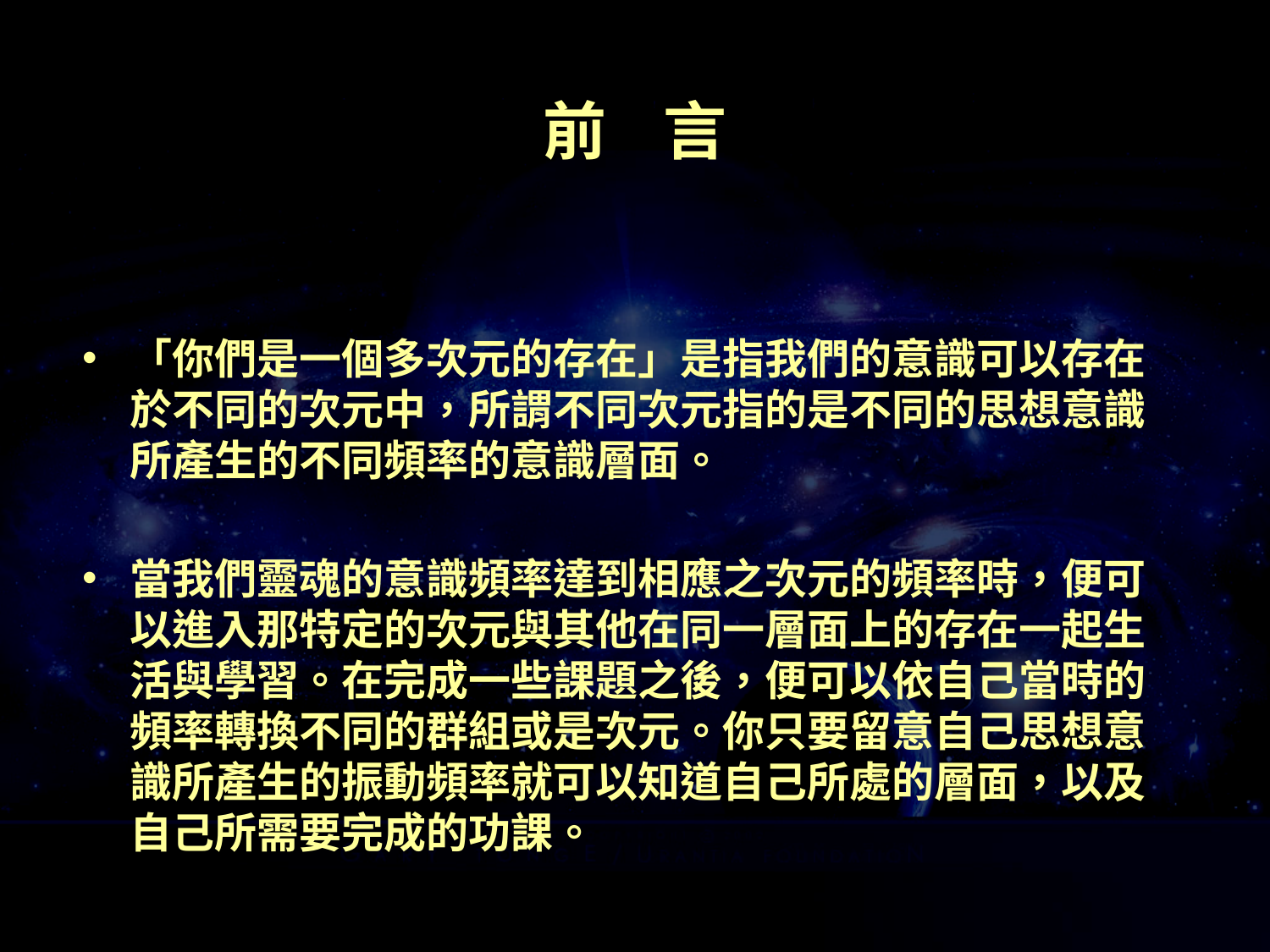

# 前    言

「你們是一個多次元的存在」是指我們的意識可以存在於不同的次元中，所謂不同次元指的是不同的思想意識所產生的不同頻率的意識層面。

當我們靈魂的意識頻率達到相應之次元的頻率時，便可以進入那特定的次元與其他在同一層面上的存在一起生活與學習。在完成一些課題之後，便可以依自己當時的頻率轉換不同的群組或是次元。你只要留意自己思想意識所產生的振動頻率就可以知道自己所處的層面，以及自己所需要完成的功課。